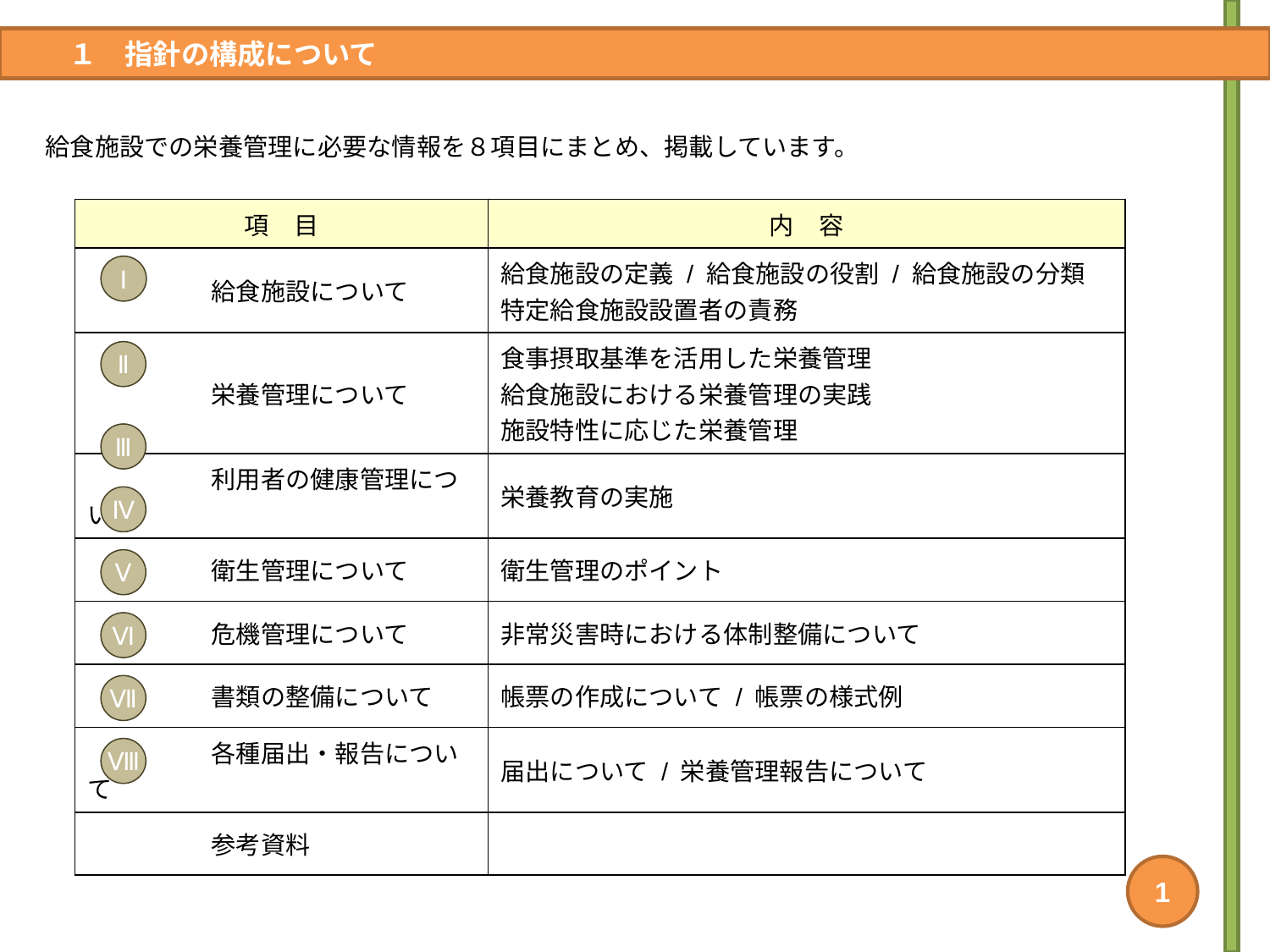

１　指針の構成について
給食施設での栄養管理に必要な情報を８項目にまとめ、掲載しています。
| 項　目 | 内　容 |
| --- | --- |
| 給食施設について | 給食施設の定義 / 給食施設の役割 / 給食施設の分類 特定給食施設設置者の責務 |
| 栄養管理について | 食事摂取基準を活用した栄養管理 給食施設における栄養管理の実践 施設特性に応じた栄養管理 |
| 利用者の健康管理について | 栄養教育の実施 |
| 衛生管理について | 衛生管理のポイント |
| 危機管理について | 非常災害時における体制整備について |
| 書類の整備について | 帳票の作成について / 帳票の様式例 |
| 各種届出・報告について | 届出について / 栄養管理報告について |
| 参考資料 |  |
Ⅰ
Ⅱ
Ⅲ
Ⅳ
Ⅴ
Ⅵ
Ⅶ
Ⅷ
1